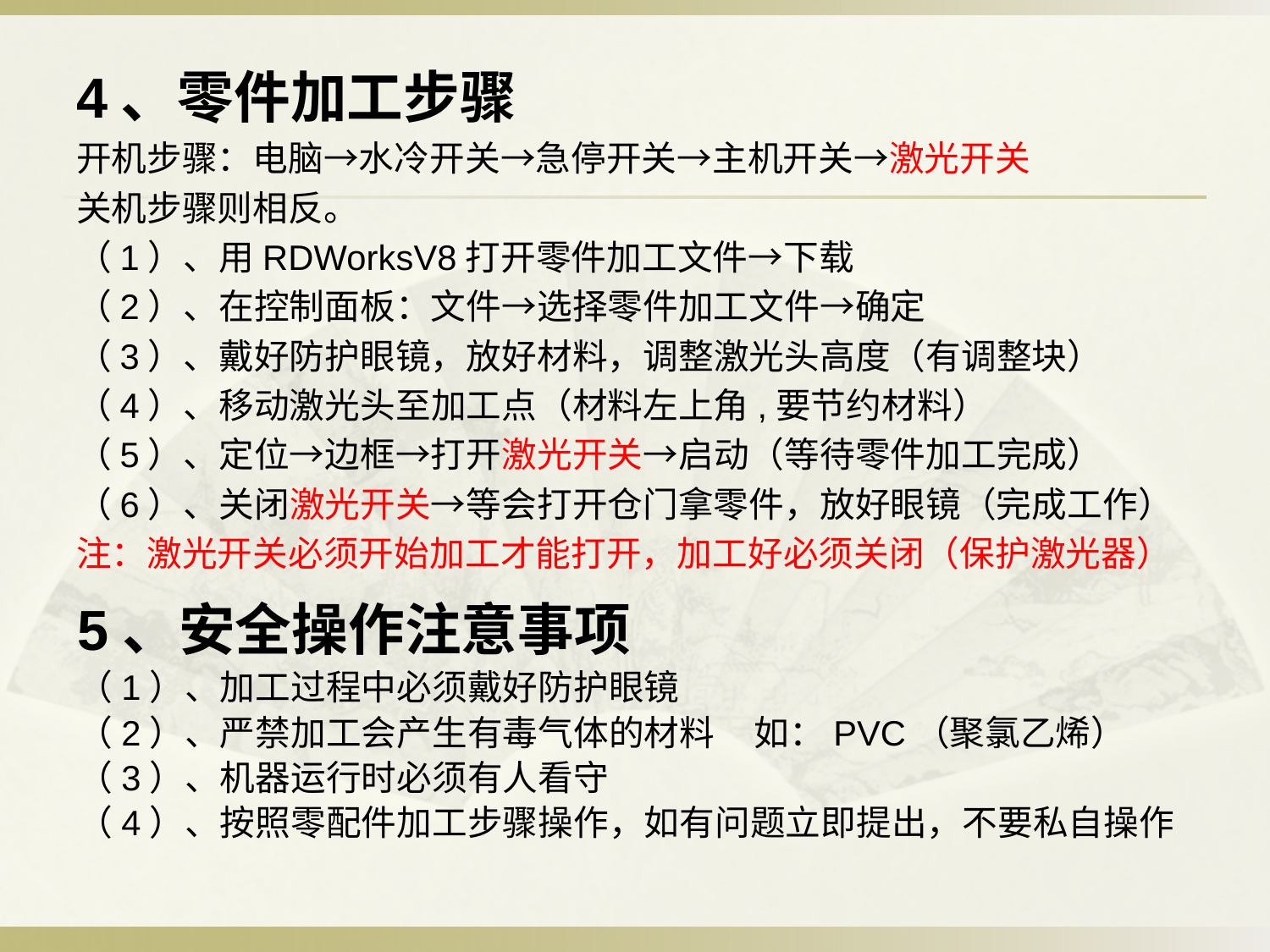

4、零件加工步骤
开机步骤：电脑→水冷开关→急停开关→主机开关→激光开关
关机步骤则相反。
（1）、用RDWorksV8打开零件加工文件→下载
（2）、在控制面板：文件→选择零件加工文件→确定
（3）、戴好防护眼镜，放好材料，调整激光头高度（有调整块）
（4）、移动激光头至加工点（材料左上角,要节约材料）
（5）、定位→边框→打开激光开关→启动（等待零件加工完成）
（6）、关闭激光开关→等会打开仓门拿零件，放好眼镜（完成工作）
注：激光开关必须开始加工才能打开，加工好必须关闭（保护激光器）
5、安全操作注意事项
（1）、加工过程中必须戴好防护眼镜
（2）、严禁加工会产生有毒气体的材料     如：PVC（聚氯乙烯）
（3）、机器运行时必须有人看守
（4）、按照零配件加工步骤操作，如有问题立即提出，不要私自操作